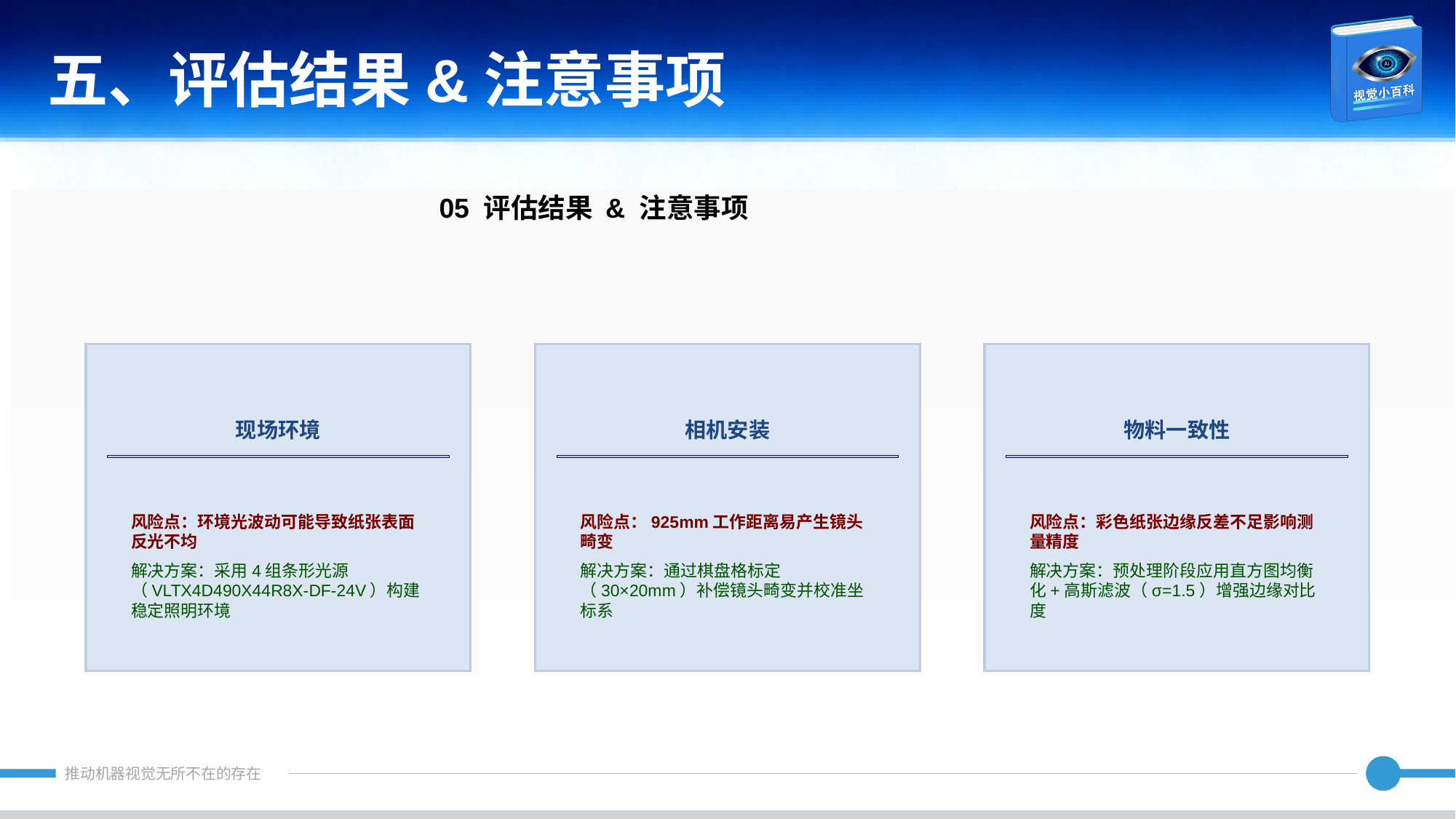

五、评估结果&注意事项

05 评估结果 & 注意事项

现场环境

相机安装

物料一致性

风险点：环境光波动可能导致纸张表面反光不均
解决方案：采用4组条形光源（VLTX4D490X44R8X-DF-24V）构建稳定照明环境

风险点：925mm工作距离易产生镜头畸变
解决方案：通过棋盘格标定（30×20mm）补偿镜头畸变并校准坐标系

风险点：彩色纸张边缘反差不足影响测量精度
解决方案：预处理阶段应用直方图均衡化+高斯滤波（σ=1.5）增强边缘对比度
10